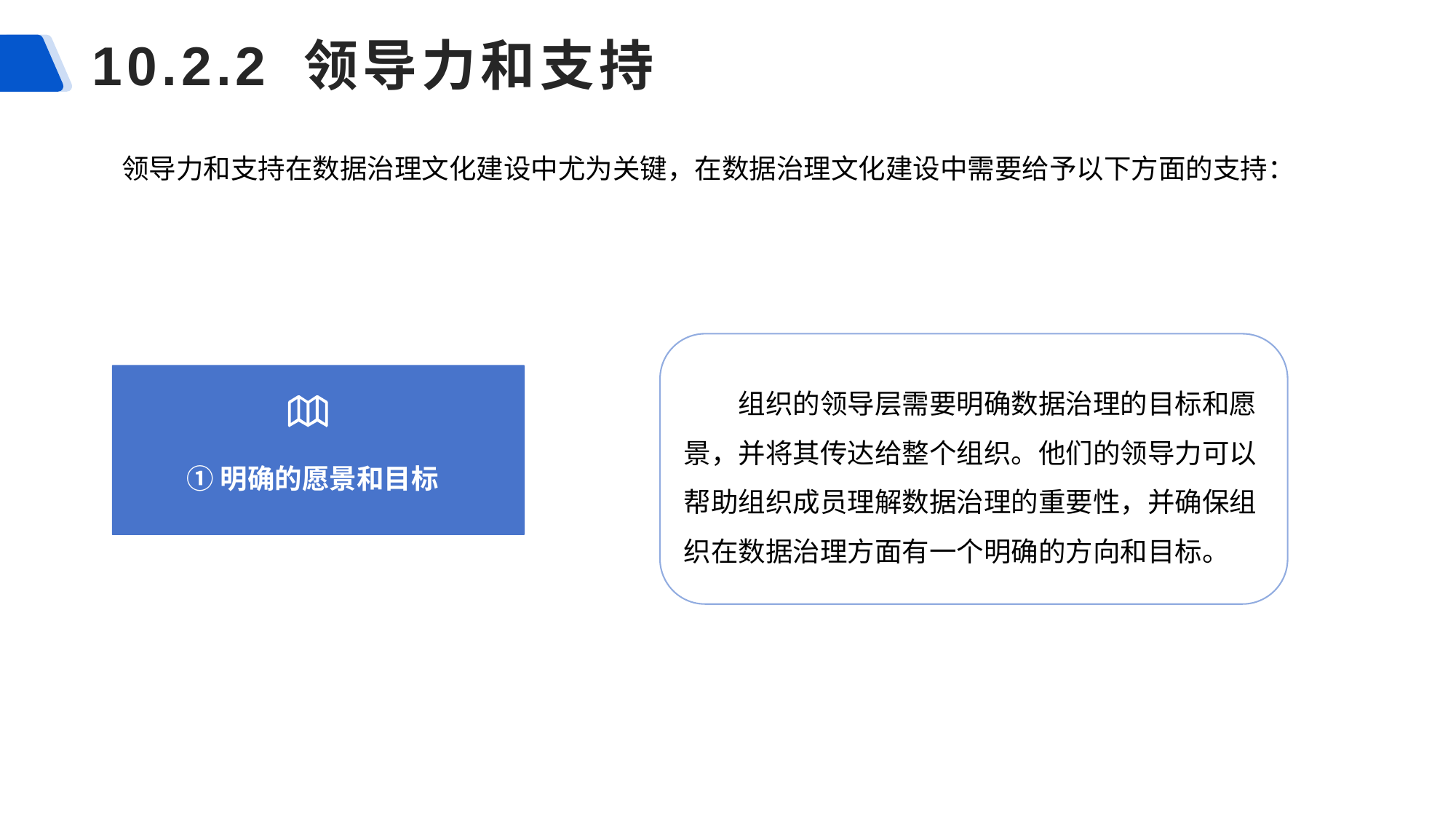

# 10.2.2 领导力和支持
领导力和支持在数据治理文化建设中尤为关键，在数据治理文化建设中需要给予以下方面的支持：
组织的领导层需要明确数据治理的目标和愿景，并将其传达给整个组织。他们的领导力可以帮助组织成员理解数据治理的重要性，并确保组织在数据治理方面有一个明确的方向和目标。

①明确的愿景和目标